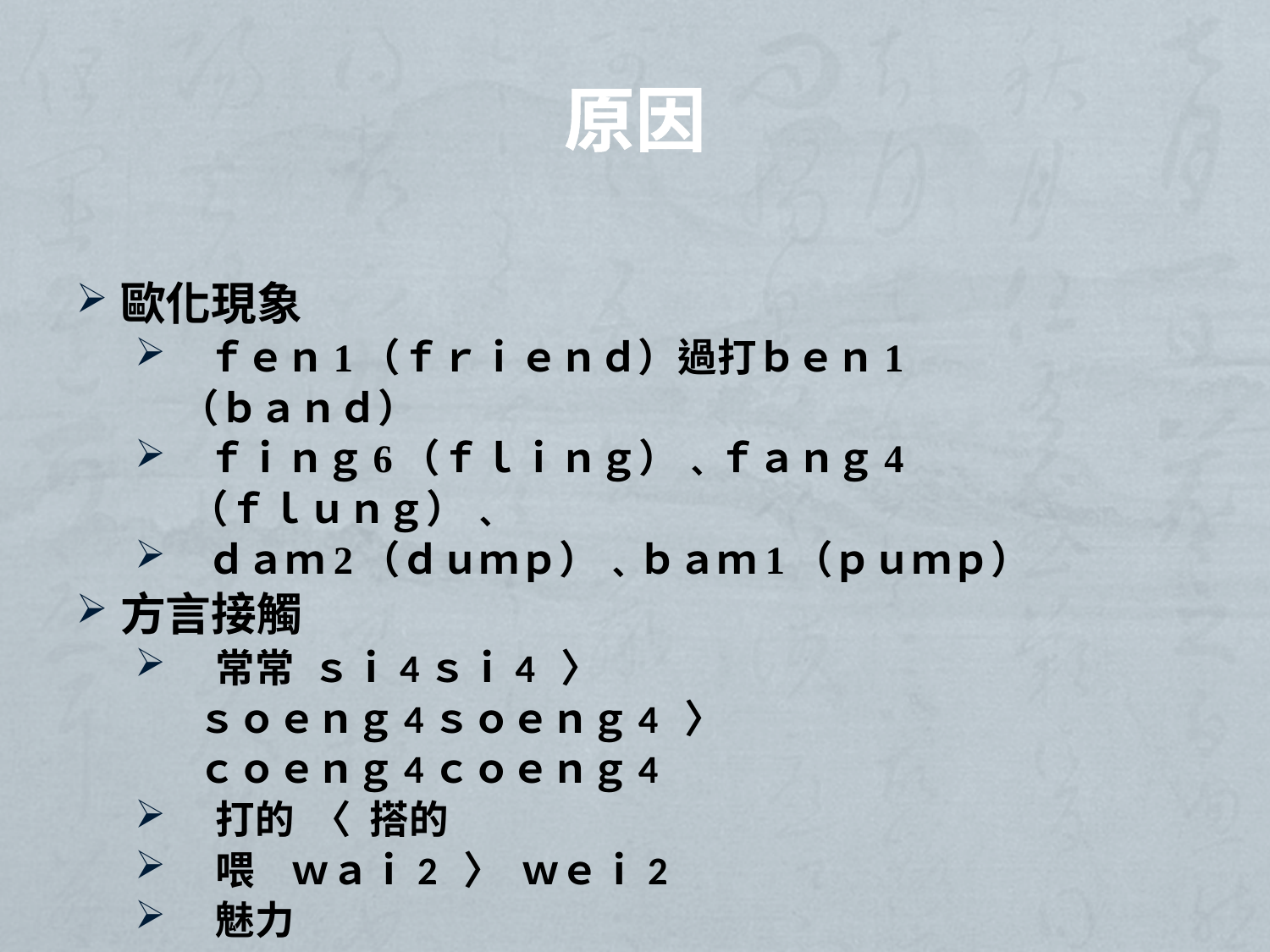

# 原因

歐化現象
   ｆｅｎ1（ｆｒｉｅｎｄ）過打ｂｅｎ1
     （ｂａｎｄ）
   ｆｉｎｇ6（ｆｌｉｎｇ）﹑ｆａｎｇ4
      （ｆｌｕｎｇ）﹑
   ｄａｍ2（ｄｕｍｐ）﹑ｂａｍ1（ｐｕｍｐ）
方言接觸
    常常  ｓｉ4ｓｉ4  〉
       ｓｏｅｎｇ4ｓｏｅｎｇ4  〉
       ｃｏｅｎｇ4ｃｏｅｎｇ4
    打的  〈  搭的
    喂    ｗａｉ2  〉  ｗｅｉ2
    魅力